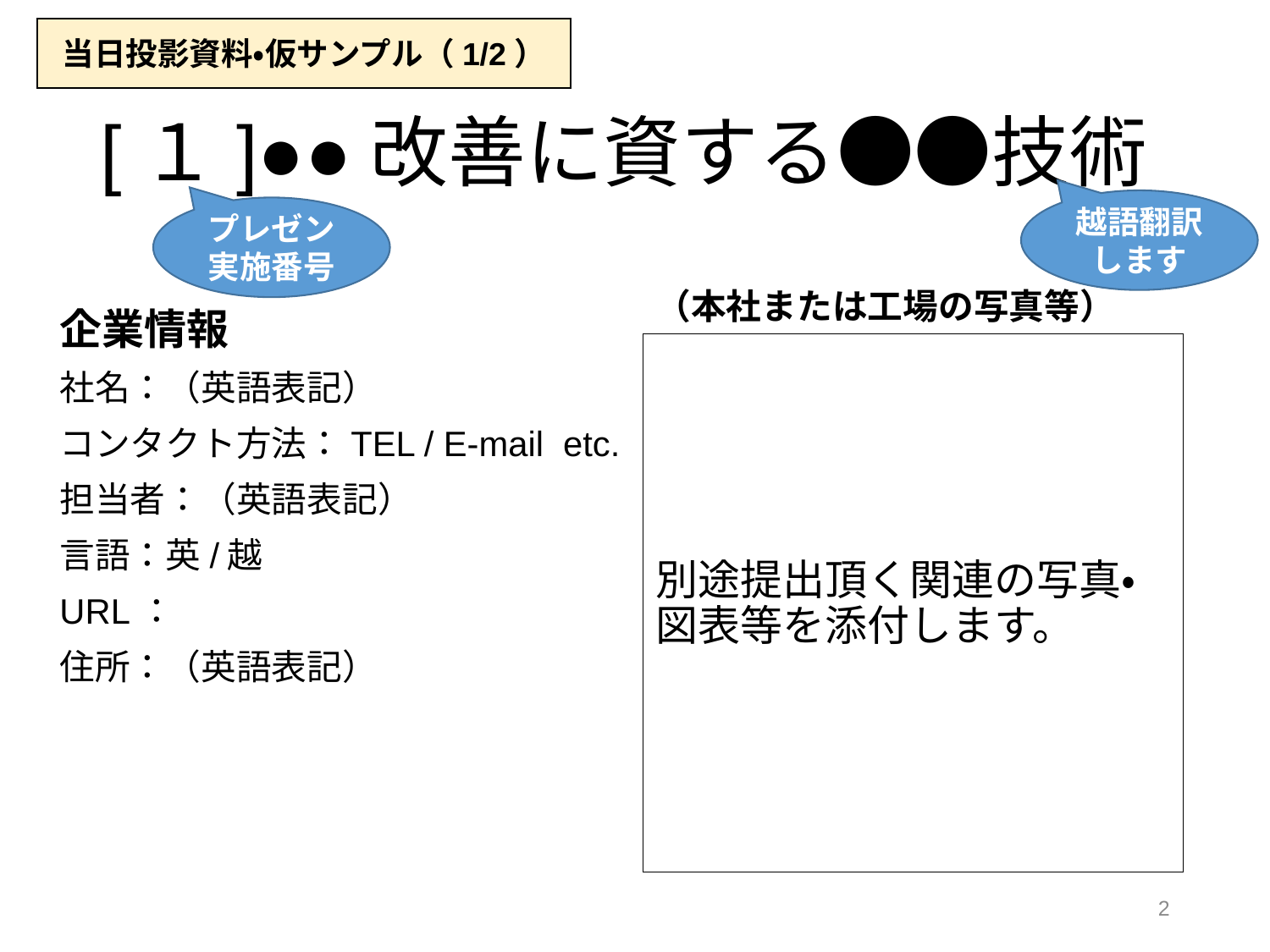

当日投影資料・仮サンプル（1/2）
# [１]●●改善に資する●●技術
越語翻訳します
プレゼン実施番号
企業情報
（本社または工場の写真等）

別途提出頂く関連の写真・図表等を添付します。
社名：（英語表記）
コンタクト方法：TEL / E-mail  etc.
担当者：（英語表記）
言語：英/越
URL：
住所：（英語表記）
2